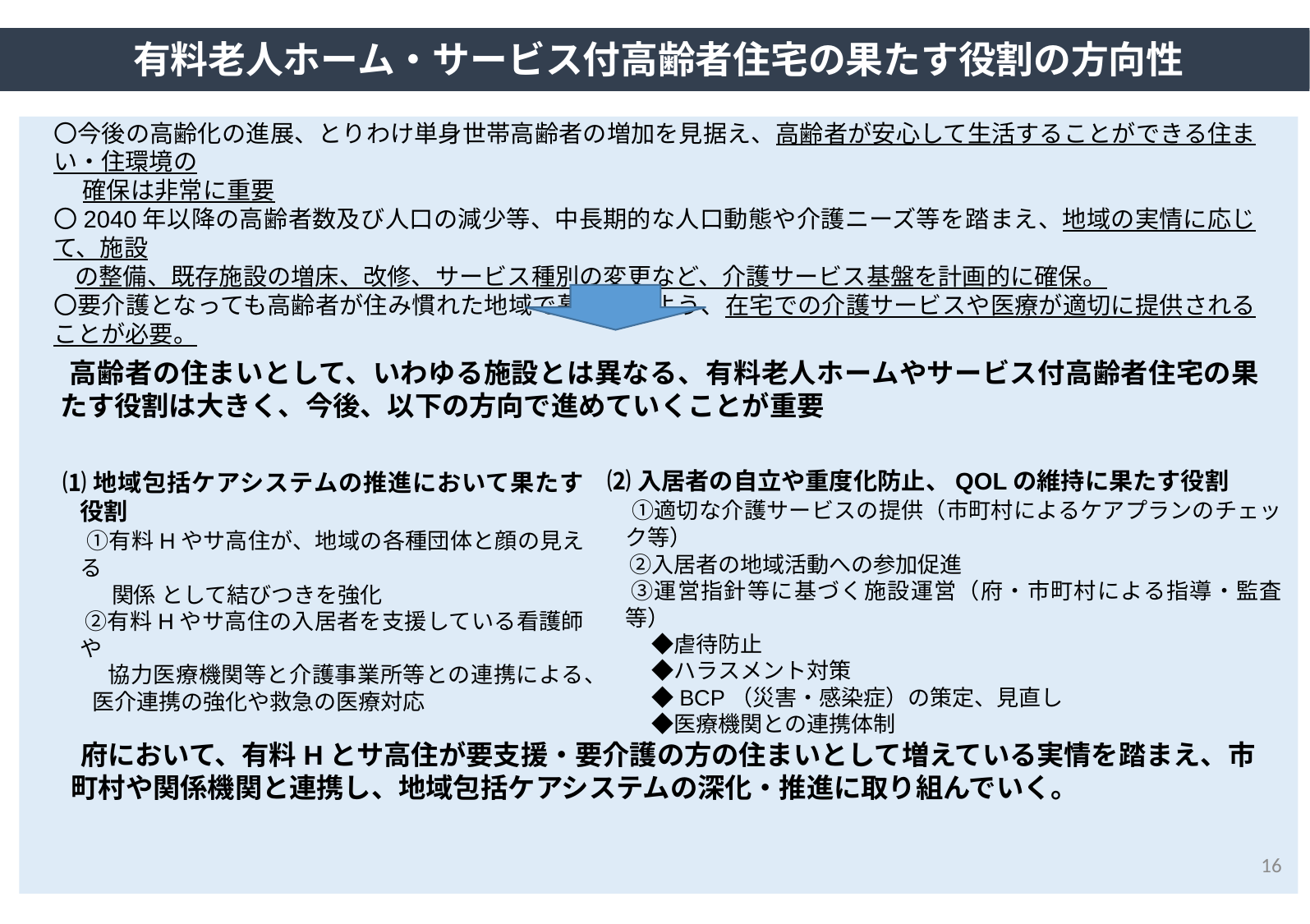

有料老人ホーム・サービス付高齢者住宅の果たす役割の方向性

〇今後の高齢化の進展、とりわけ単身世帯高齢者の増加を見据え、高齢者が安心して生活することができる住まい・住環境の
　 確保は非常に重要
〇2040年以降の高齢者数及び人口の減少等、中長期的な人口動態や介護ニーズ等を踏まえ、地域の実情に応じて、施設
   の整備、既存施設の増床、改修、サービス種別の変更など、介護サービス基盤を計画的に確保。
〇要介護となっても高齢者が住み慣れた地域で暮らせるよう、在宅での介護サービスや医療が適切に提供されることが必要。

　高齢者の住まいとして、いわゆる施設とは異なる、有料老人ホームやサービス付高齢者住宅の果たす役割は大きく、今後、以下の方向で進めていくことが重要
⑵入居者の自立や重度化防止、QOLの維持に果たす役割
　①適切な介護サービスの提供（市町村によるケアプランのチェック等）
　②入居者の地域活動への参加促進
　③運営指針等に基づく施設運営（府・市町村による指導・監査等）
　　◆虐待防止
　　◆ハラスメント対策
　　◆BCP（災害・感染症）の策定、見直し
　　◆医療機関との連携体制
⑴地域包括ケアシステムの推進において果たす役割
　①有料Hやサ高住が、地域の各種団体と顔の見える
　　 関係 として結びつきを強化
　②有料Hやサ高住の入居者を支援している看護師や
　　協力医療機関等と介護事業所等との連携による、
     医介連携の強化や救急の医療対応
　府において、有料Hとサ高住が要支援・要介護の方の住まいとして増えている実情を踏まえ、市町村や関係機関と連携し、地域包括ケアシステムの深化・推進に取り組んでいく。
16